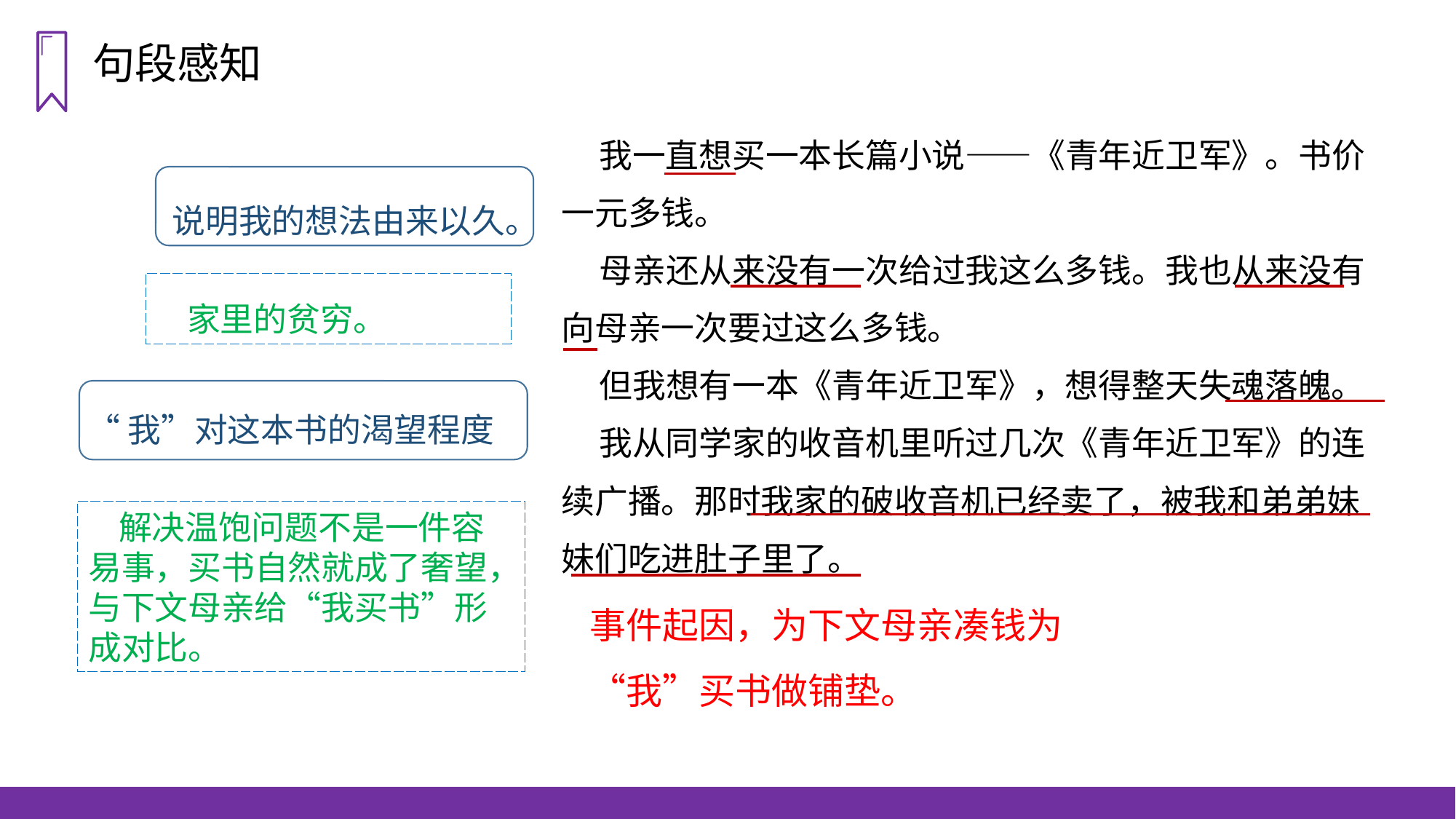

句段感知
    我一直想买一本长篇小说——《青年近卫军》。书价一元多钱。
    母亲还从来没有一次给过我这么多钱。我也从来没有向母亲一次要过这么多钱。
    但我想有一本《青年近卫军》，想得整天失魂落魄。
    我从同学家的收音机里听过几次《青年近卫军》的连续广播。那时我家的破收音机已经卖了，被我和弟弟妹妹们吃进肚子里了。

说明我的想法由来以久。
   家里的贫穷。

“我”对这本书的渴望程度
   解决温饱问题不是一件容易事，买书自然就成了奢望，与下文母亲给“我买书”形成对比。
事件起因，为下文母亲凑钱为“我”买书做铺垫。